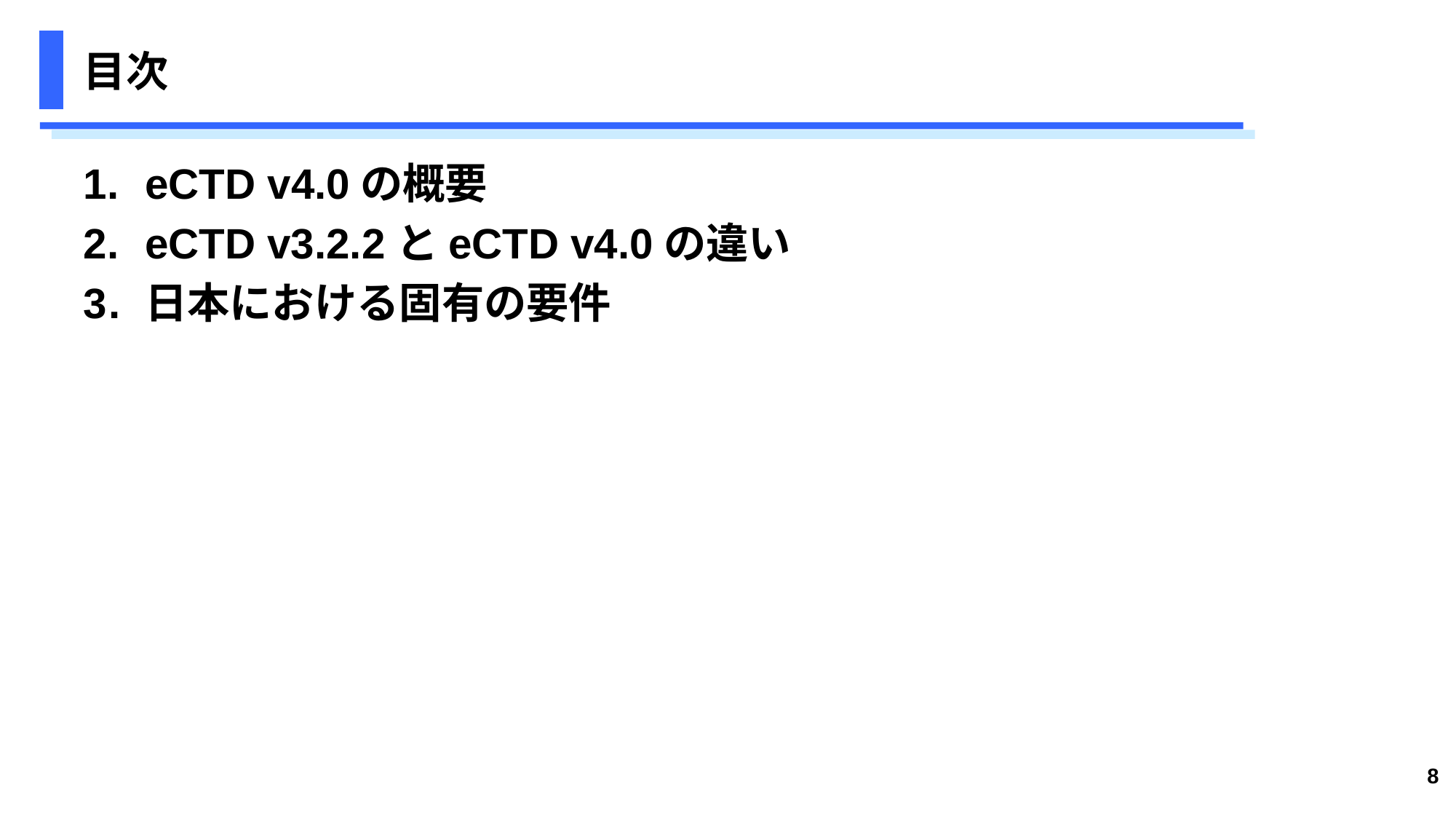

# 目次
eCTD v4.0の概要
eCTD v3.2.2とeCTD v4.0の違い
日本における固有の要件

8